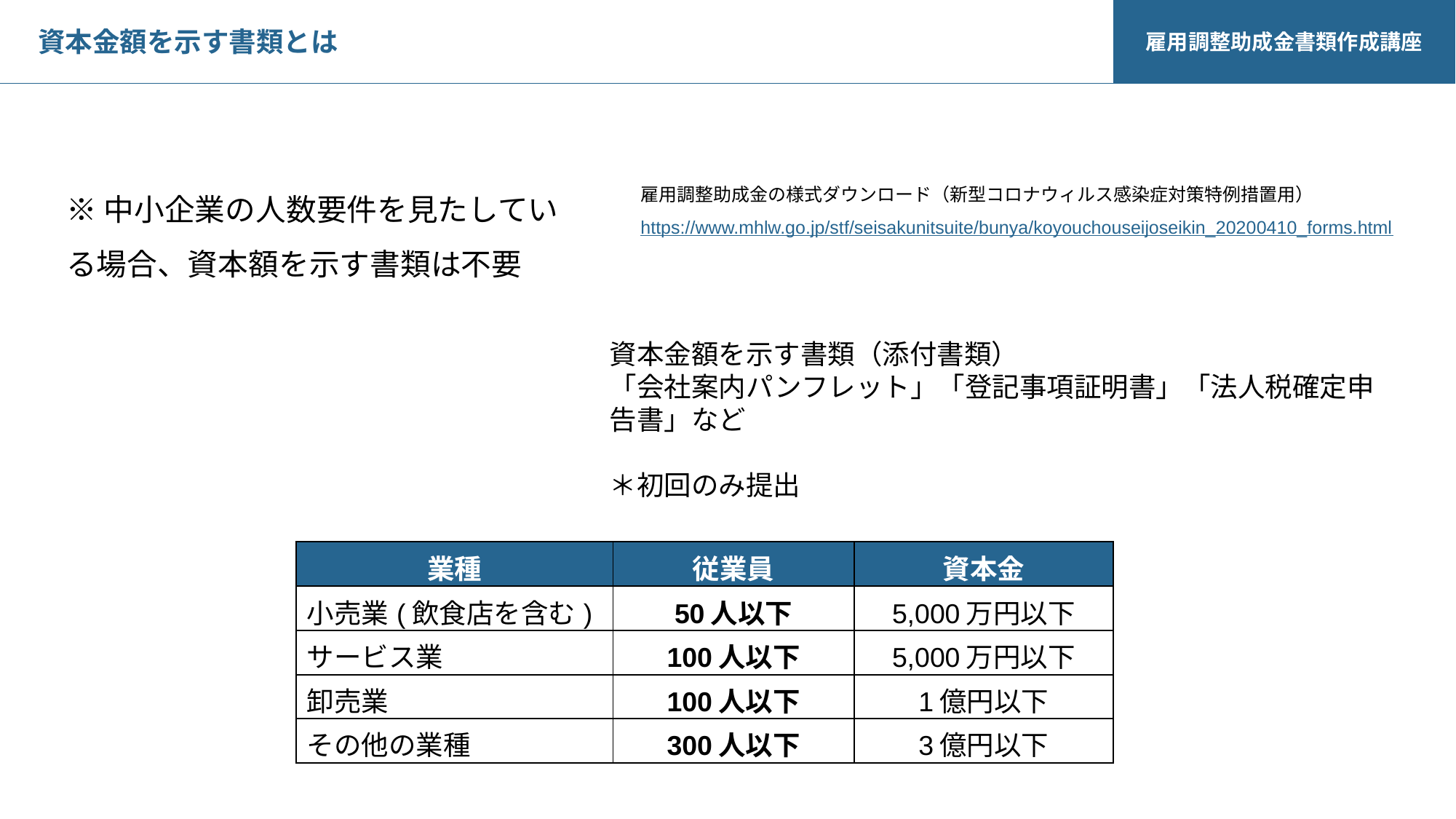

雇用調整助成金書類作成講座
資本金額を示す書類とは
※中小企業の人数要件を見たしている場合、資本額を示す書類は不要
雇用調整助成金の様式ダウンロード（新型コロナウィルス感染症対策特例措置用）
https://www.mhlw.go.jp/stf/seisakunitsuite/bunya/koyouchouseijoseikin_20200410_forms.html

資本金額を示す書類（添付書類）
「会社案内パンフレット」「登記事項証明書」「法人税確定申告書」など

＊初回のみ提出

| 業種 | 従業員 | 資本金 |
| --- | --- | --- |
| 小売業(飲食店を含む) | 50人以下 | 5,000万円以下 |
| サービス業 | 100人以下 | 5,000万円以下 |
| 卸売業 | 100人以下 | 1億円以下 |
| その他の業種 | 300人以下 | 3億円以下 |